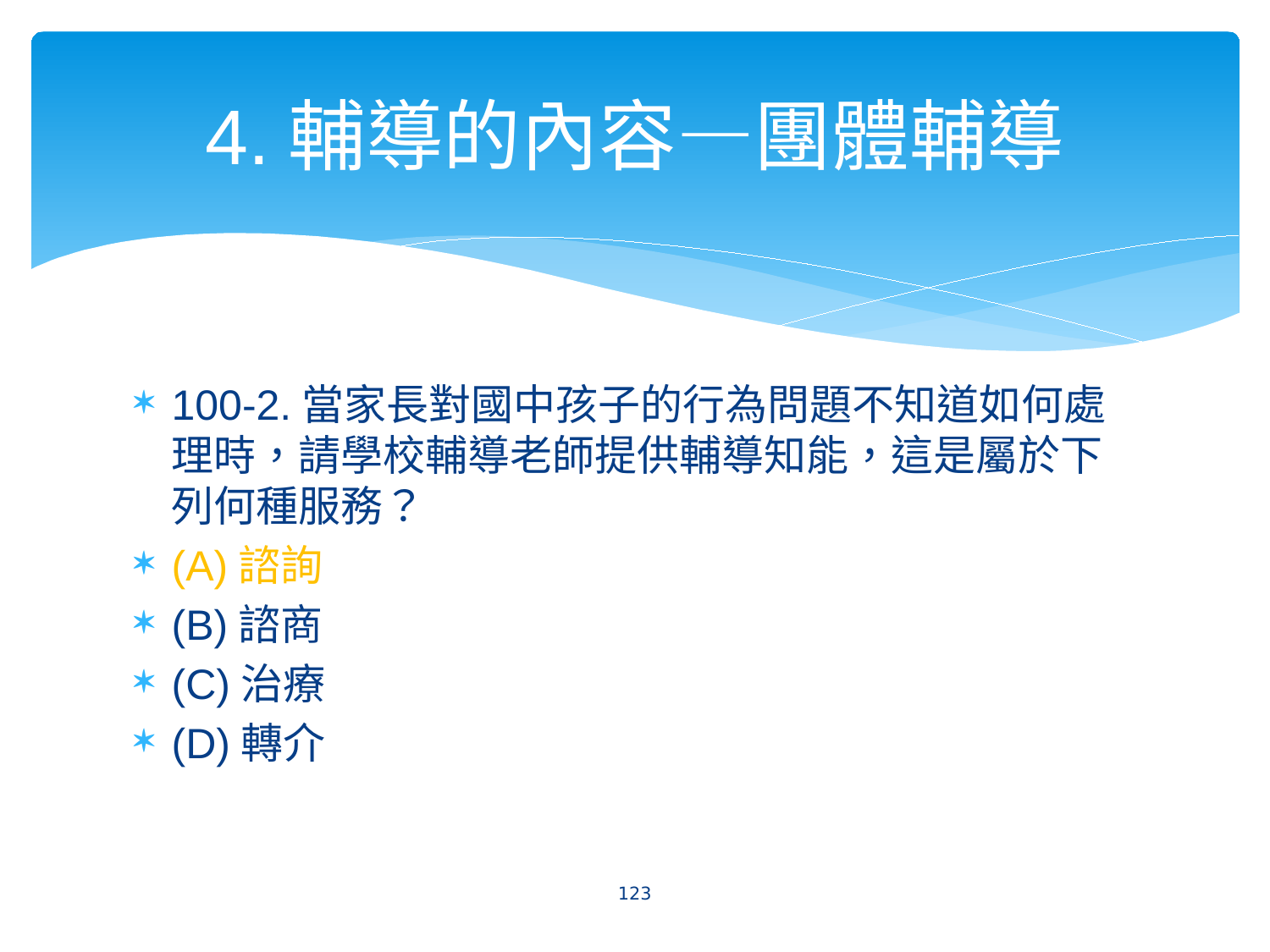

100-2.當家長對國中孩子的行為問題不知道如何處理時，請學校輔導老師提供輔導知能，這是屬於下列何種服務？
(A)諮詢
(B)諮商
(C)治療
(D)轉介

4.輔導的內容—團體輔導
123